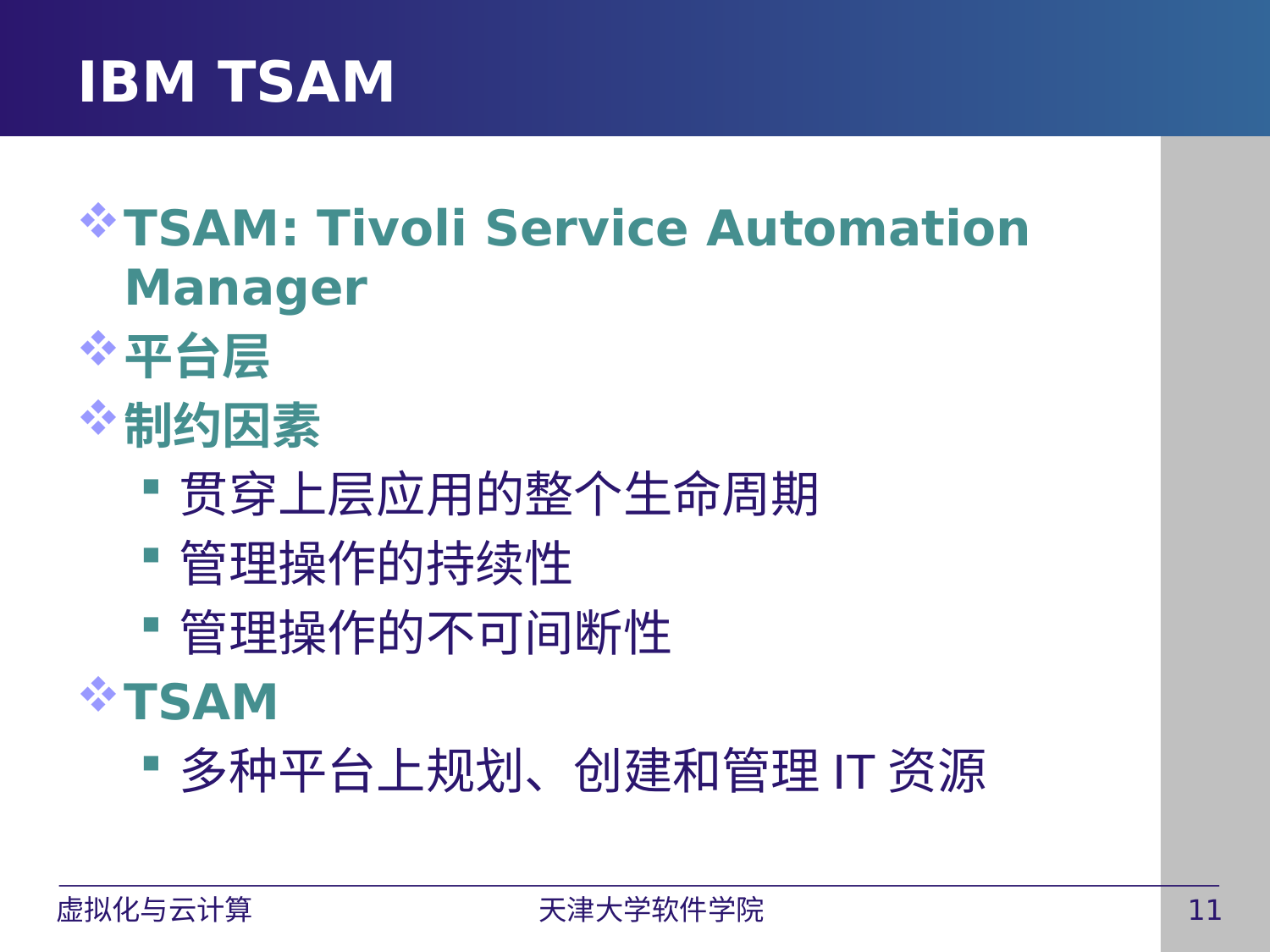

# IBM TSAM
TSAM: Tivoli Service Automation Manager
平台层
制约因素
贯穿上层应用的整个生命周期
管理操作的持续性
管理操作的不可间断性
TSAM
多种平台上规划、创建和管理IT资源